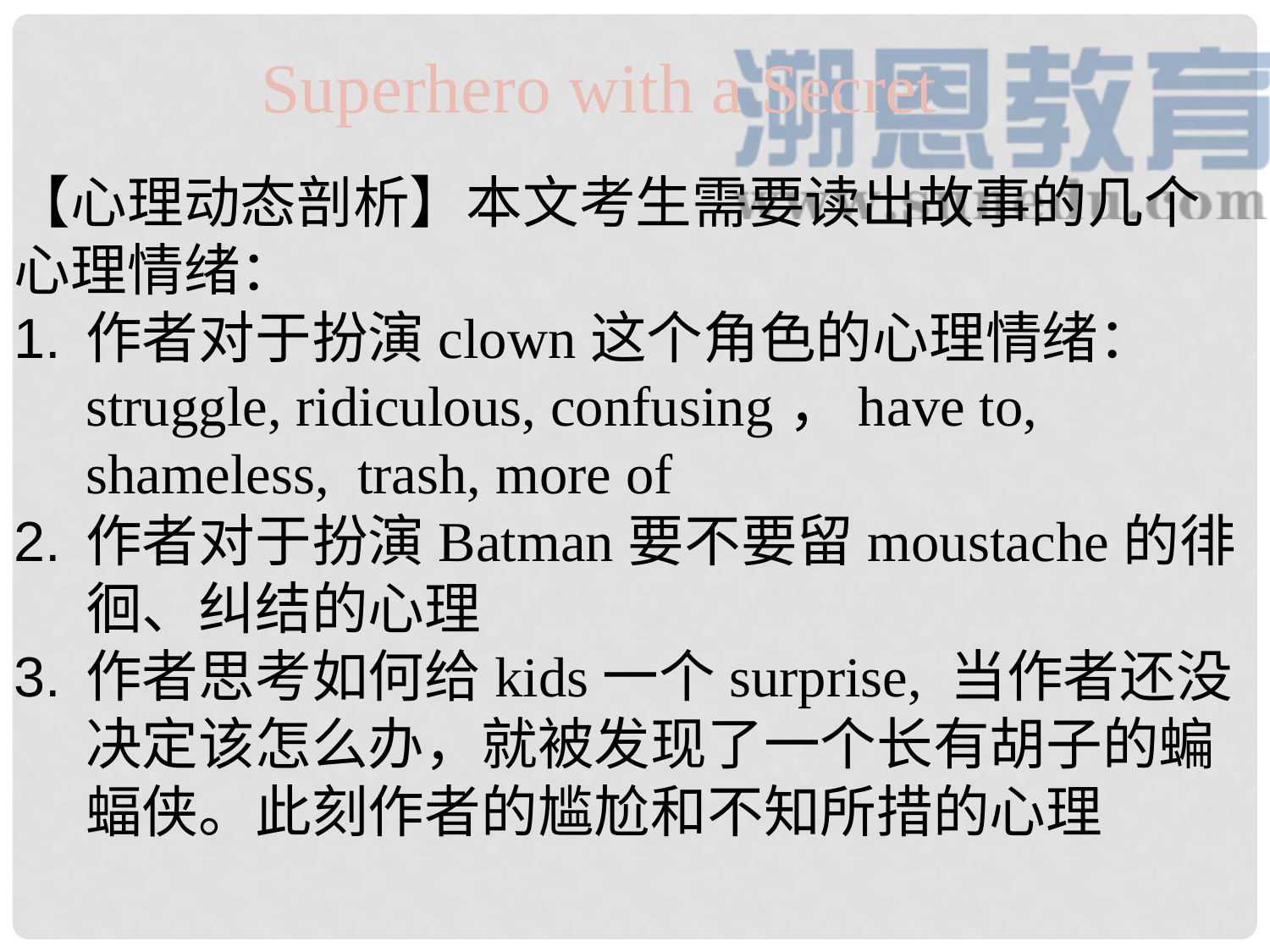

Superhero with a Secret
【心理动态剖析】本文考生需要读出故事的几个心理情绪：
作者对于扮演clown这个角色的心理情绪： struggle, ridiculous, confusing，have to, shameless,  trash, more of
作者对于扮演Batman要不要留moustache的徘徊、纠结的心理
作者思考如何给kids一个surprise, 当作者还没决定该怎么办，就被发现了一个长有胡子的蝙蝠侠。此刻作者的尴尬和不知所措的心理